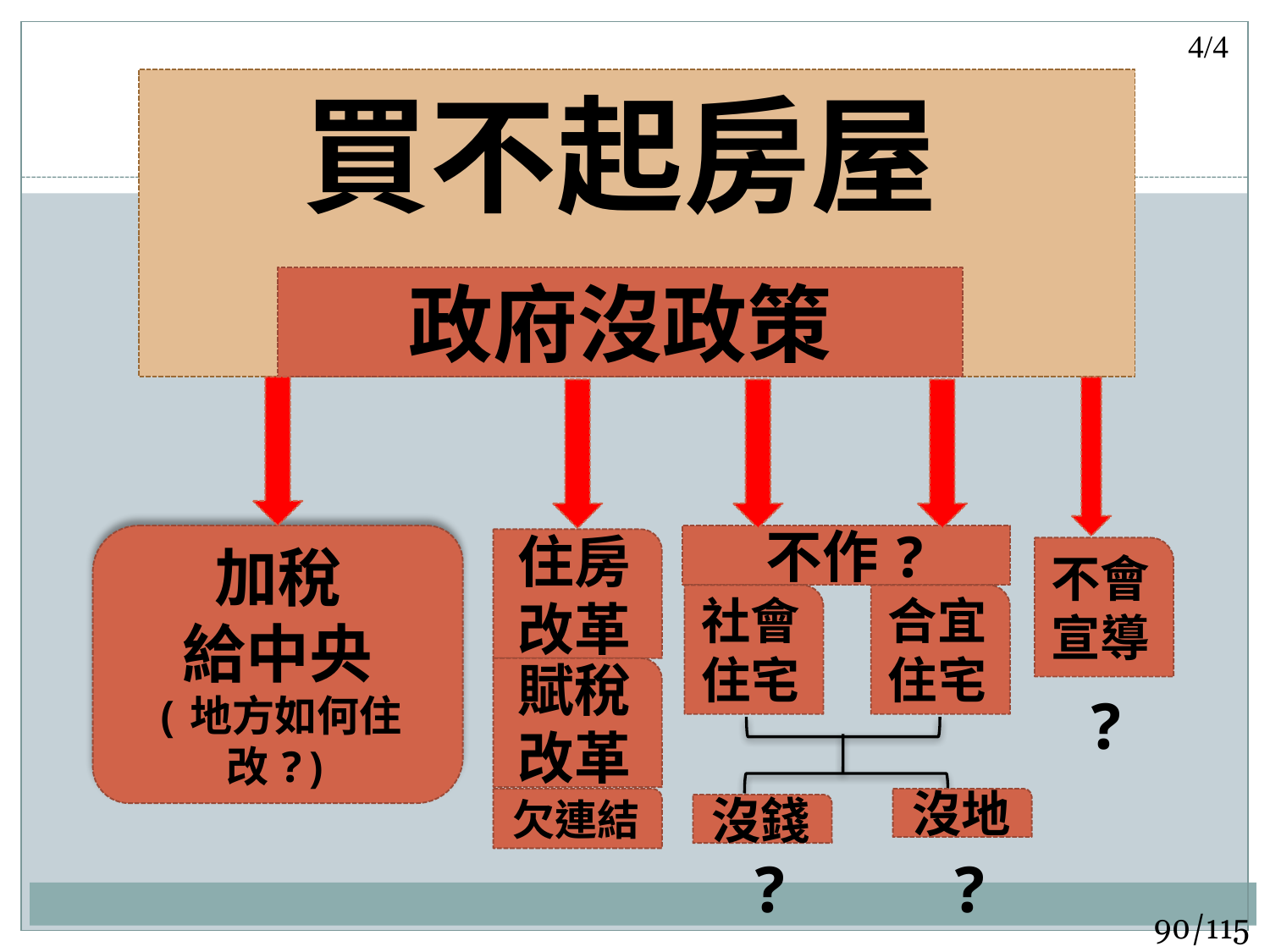

4/4

買不起房屋
政府沒政策

加稅
給中央
(地方如何住改?)
不作?
住房
改革
不會
宣導
社會
住宅
合宜
住宅

賦稅
改革
?

欠連結
沒地
沒錢
?
?